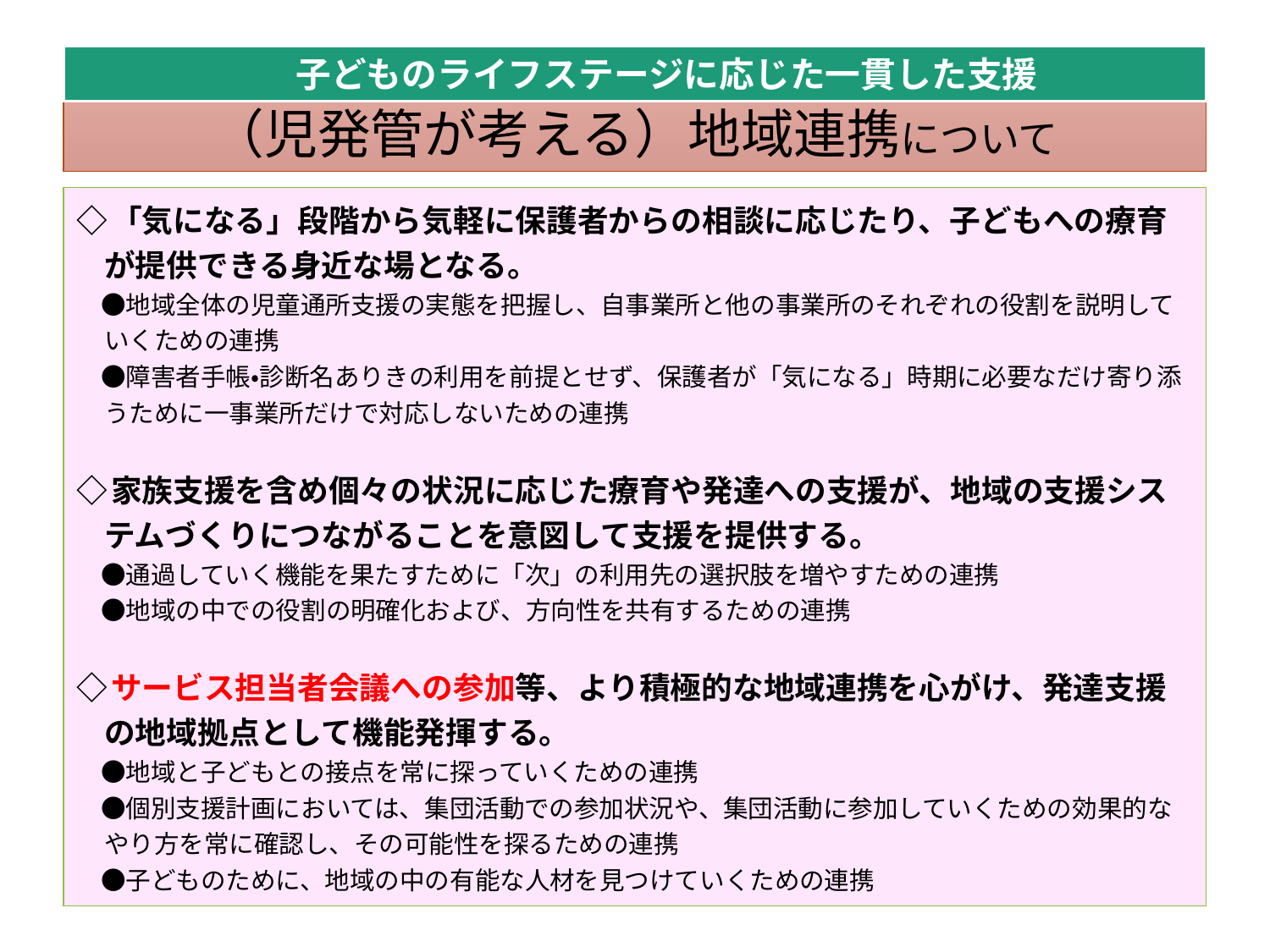

子どものライフステージに応じた一貫した支援
# （児発管が考える）地域連携について
◇「気になる」段階から気軽に保護者からの相談に応じたり、子どもへの療育が提供できる身近な場となる。
　●地域全体の児童通所支援の実態を把握し、自事業所と他の事業所のそれぞれの役割を説明していくための連携
　●障害者手帳・診断名ありきの利用を前提とせず、保護者が「気になる」時期に必要なだけ寄り添うために一事業所だけで対応しないための連携

◇家族支援を含め個々の状況に応じた療育や発達への支援が、地域の支援システムづくりにつながることを意図して支援を提供する。
　●通過していく機能を果たすために「次」の利用先の選択肢を増やすための連携
　●地域の中での役割の明確化および、方向性を共有するための連携

◇サービス担当者会議への参加等、より積極的な地域連携を心がけ、発達支援の地域拠点として機能発揮する。
　●地域と子どもとの接点を常に探っていくための連携
　●個別支援計画においては、集団活動での参加状況や、集団活動に参加していくための効果的なやり方を常に確認し、その可能性を探るための連携
　●子どものために、地域の中の有能な人材を見つけていくための連携